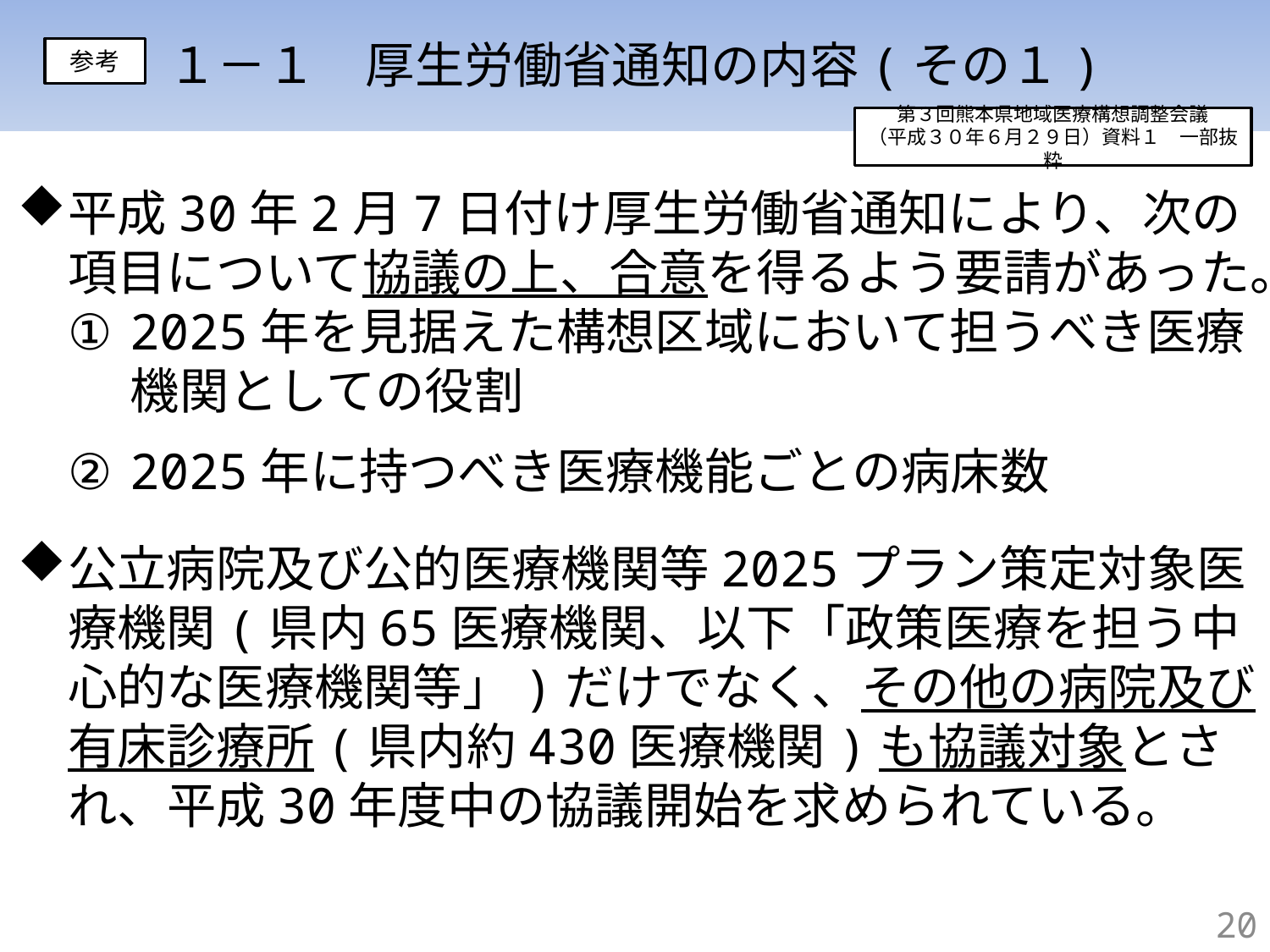

# １－１　厚生労働省通知の内容(その１)
参考
第３回熊本県地域医療構想調整会議
（平成３０年６月２９日）資料１　一部抜粋
平成30年2月7日付け厚生労働省通知により、次の項目について協議の上、合意を得るよう要請があった。
2025年を見据えた構想区域において担うべき医療機関としての役割

2025年に持つべき医療機能ごとの病床数

公立病院及び公的医療機関等2025プラン策定対象医療機関(県内65医療機関、以下「政策医療を担う中心的な医療機関等」)だけでなく、その他の病院及び有床診療所(県内約430医療機関)も協議対象とされ、平成30年度中の協議開始を求められている。
20